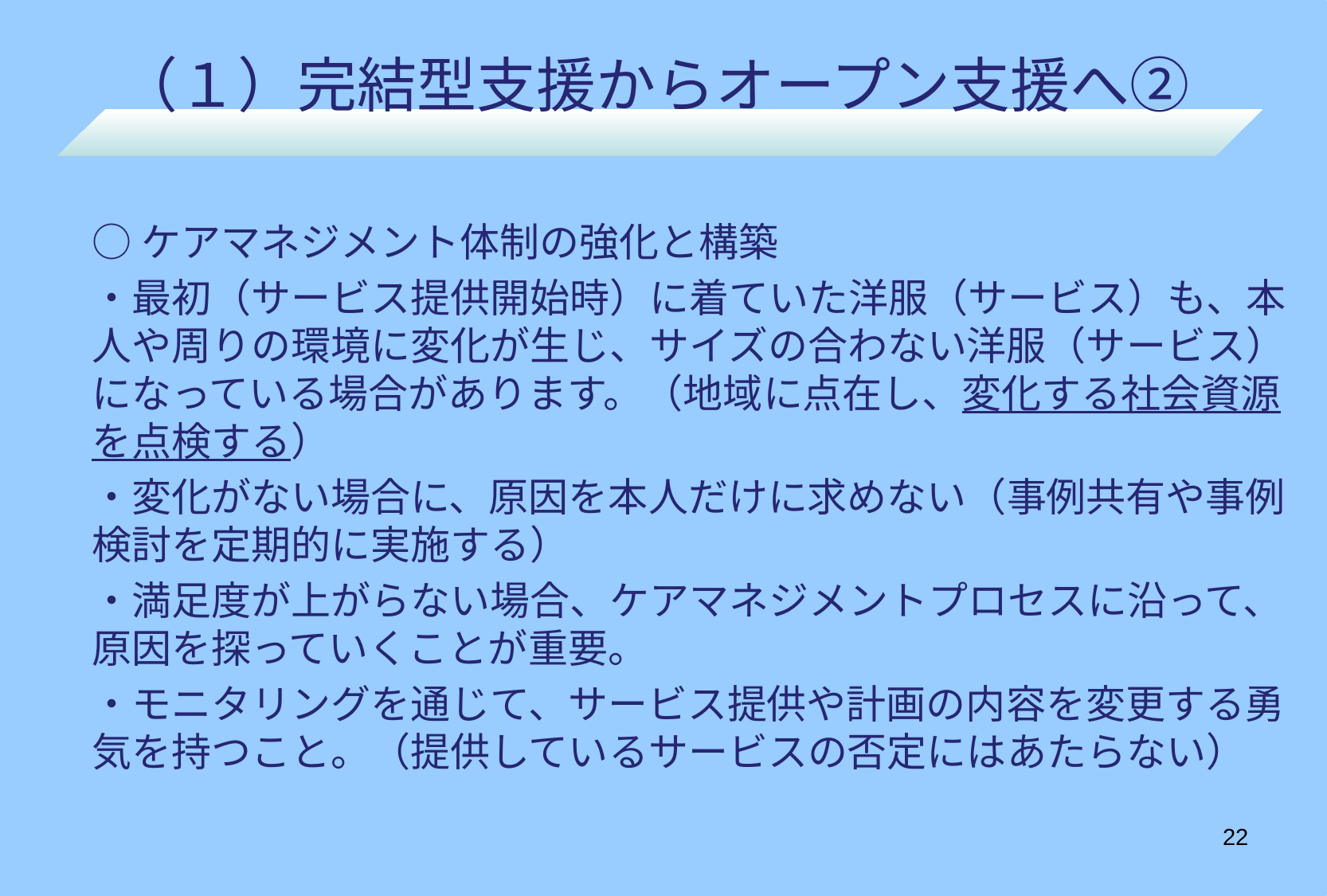

# （１）完結型支援からオープン支援へ②

○ケアマネジメント体制の強化と構築
・最初（サービス提供開始時）に着ていた洋服（サービス）も、本人や周りの環境に変化が生じ、サイズの合わない洋服（サービス）になっている場合があります。（地域に点在し、変化する社会資源を点検する）
・変化がない場合に、原因を本人だけに求めない（事例共有や事例検討を定期的に実施する）
・満足度が上がらない場合、ケアマネジメントプロセスに沿って、原因を探っていくことが重要。
・モニタリングを通じて、サービス提供や計画の内容を変更する勇気を持つこと。（提供しているサービスの否定にはあたらない）

22